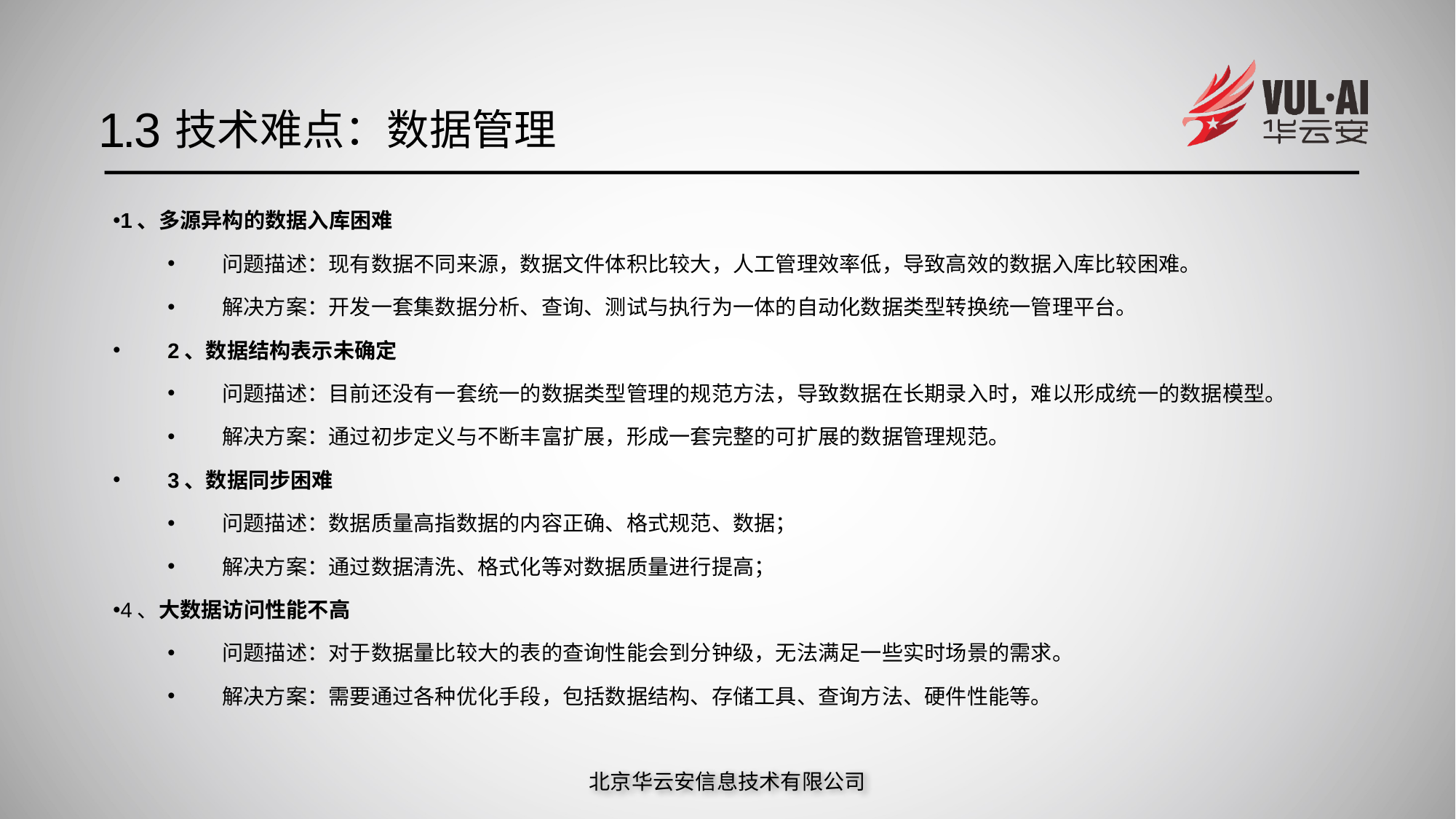

1.3
技术难点：数据管理
1、多源异构的数据入库困难
问题描述：现有数据不同来源，数据文件体积比较大，人工管理效率低，导致高效的数据入库比较困难。
解决方案：开发一套集数据分析、查询、测试与执行为一体的自动化数据类型转换统一管理平台。
2、数据结构表示未确定
问题描述：目前还没有一套统一的数据类型管理的规范方法，导致数据在长期录入时，难以形成统一的数据模型。
解决方案：通过初步定义与不断丰富扩展，形成一套完整的可扩展的数据管理规范。
3、数据同步困难
问题描述：数据质量高指数据的内容正确、格式规范、数据；
解决方案：通过数据清洗、格式化等对数据质量进行提高；
4、大数据访问性能不高
问题描述：对于数据量比较大的表的查询性能会到分钟级，无法满足一些实时场景的需求。
解决方案：需要通过各种优化手段，包括数据结构、存储工具、查询方法、硬件性能等。

北京华云安信息技术有限公司
7